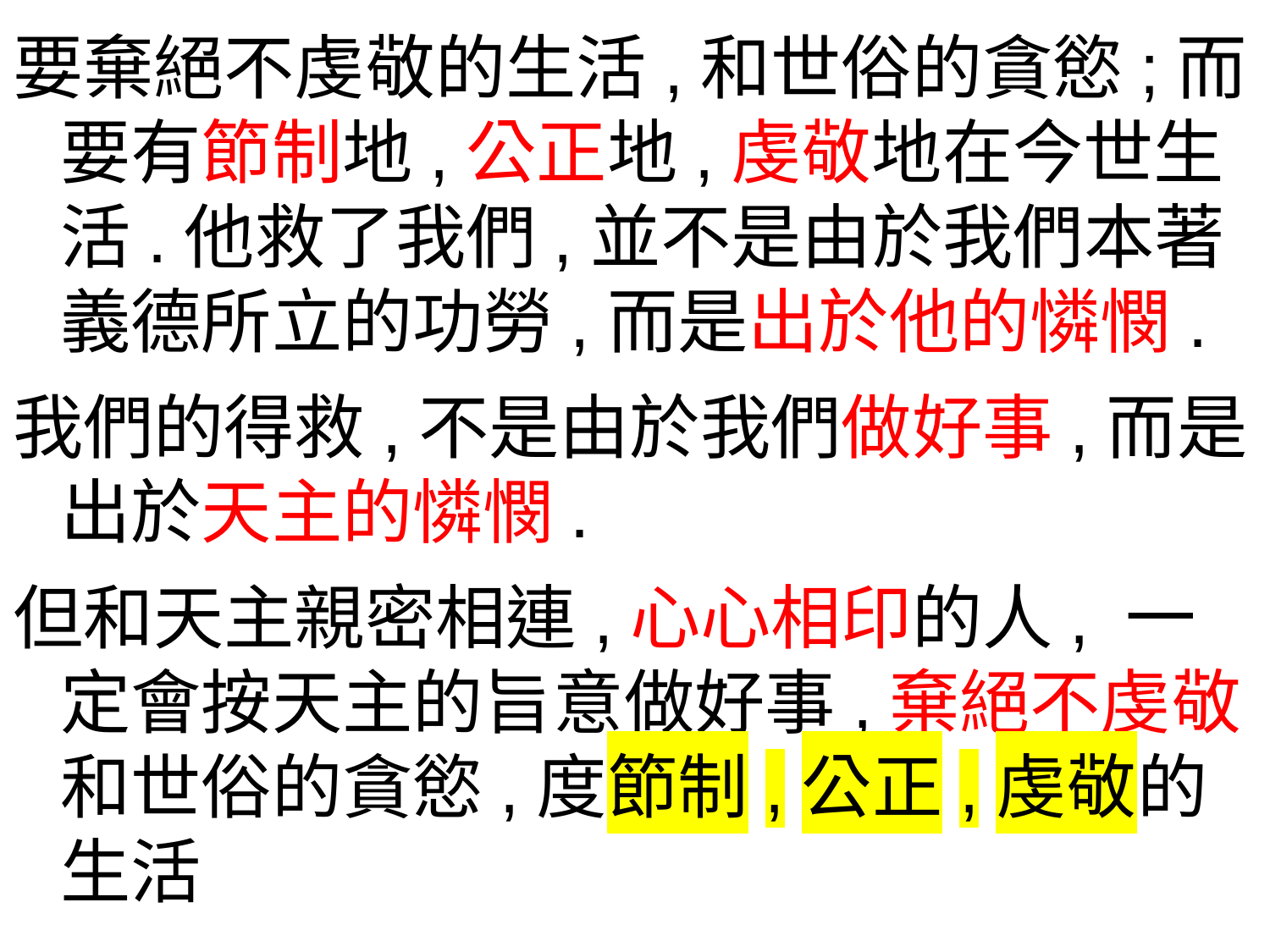

要棄絕不虔敬的生活,和世俗的貪慾;而要有節制地,公正地,虔敬地在今世生活.他救了我們,並不是由於我們本著義德所立的功勞,而是出於他的憐憫.
我們的得救,不是由於我們做好事,而是出於天主的憐憫.
但和天主親密相連,心心相印的人, 一定會按天主的旨意做好事,棄絕不虔敬和世俗的貪慾,度節制,公正,虔敬的生活